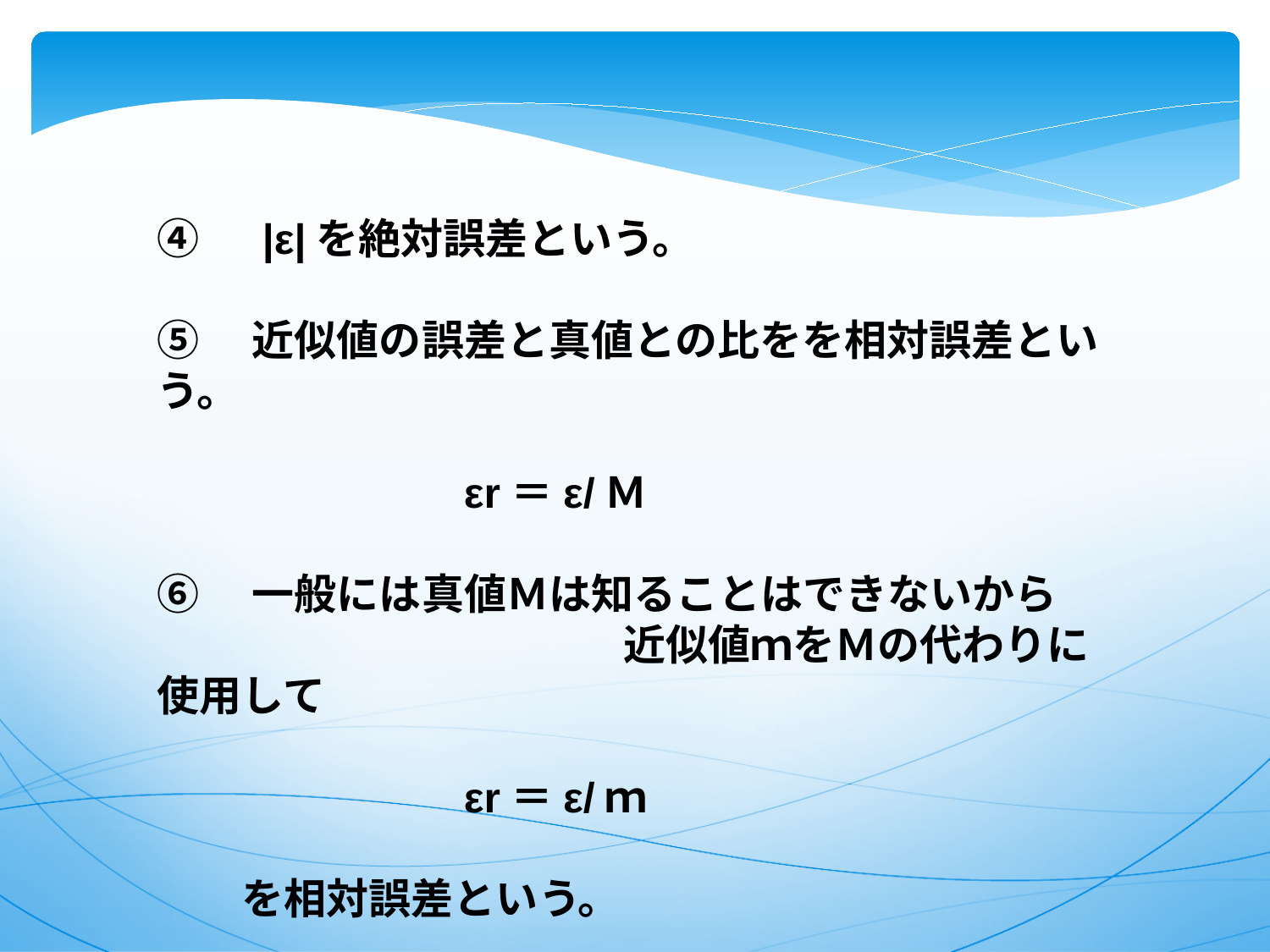

④　|ε|を絶対誤差という。

⑤　近似値の誤差と真値との比をを相対誤差という。

　　　　　　　εr＝ε/Ｍ

⑥　一般には真値Ｍは知ることはできないから
　　　　　　　　　　　近似値ｍをＭの代わりに使用して

　　　　　　　εr＝ε/ｍ

　　を相対誤差という。